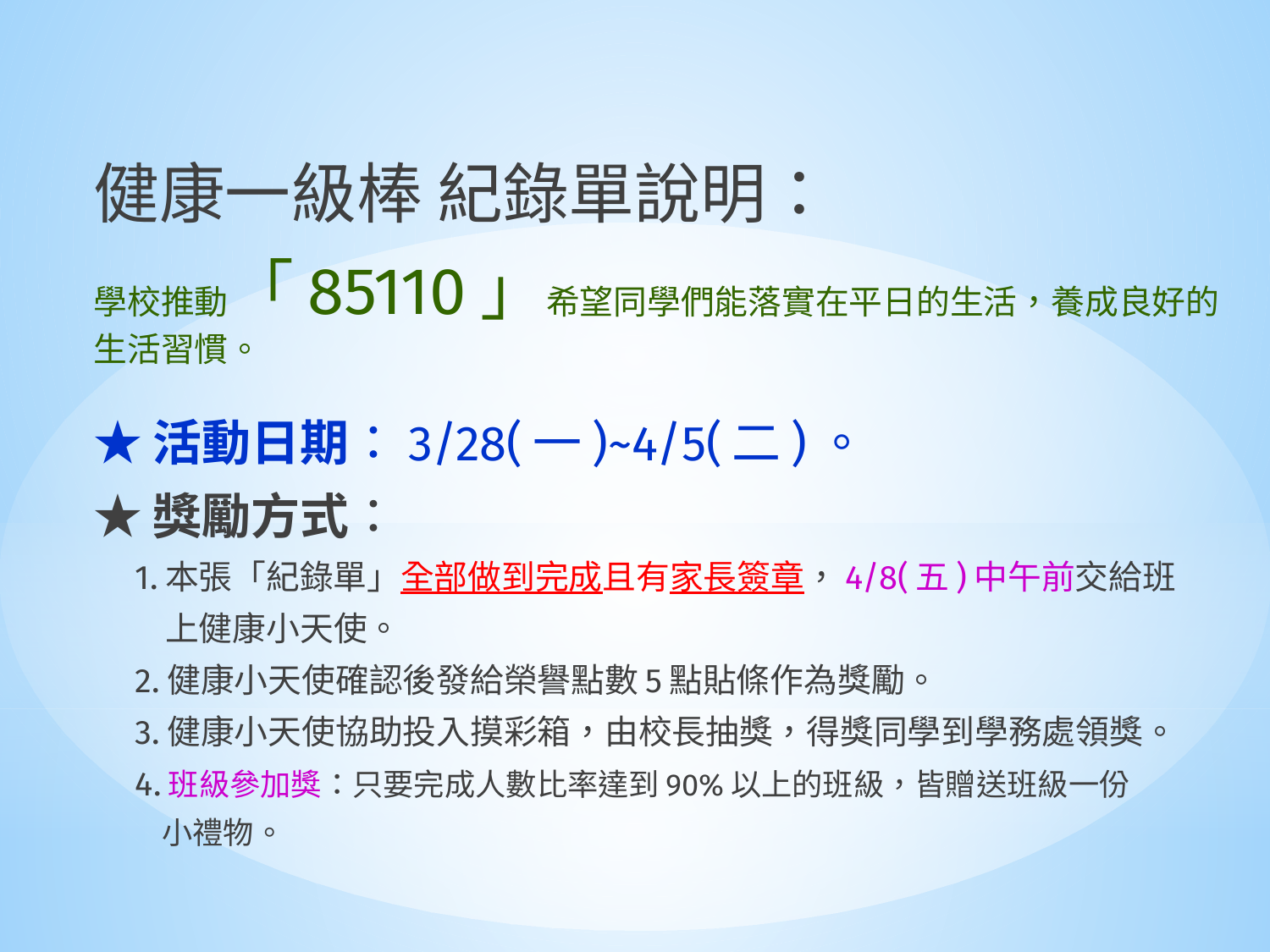

健康一級棒 紀錄單說明：
學校推動「85110」希望同學們能落實在平日的生活，養成良好的生活習慣。
★活動日期：3/28(一)~4/5(二)。
★獎勵方式：
1.本張「紀錄單」全部做到完成且有家長簽章，4/8(五)中午前交給班
   上健康小天使。
2.健康小天使確認後發給榮譽點數5點貼條作為獎勵。
3.健康小天使協助投入摸彩箱，由校長抽獎，得獎同學到學務處領獎。
4.班級參加獎：只要完成人數比率達到90%以上的班級，皆贈送班級一份
   小禮物。